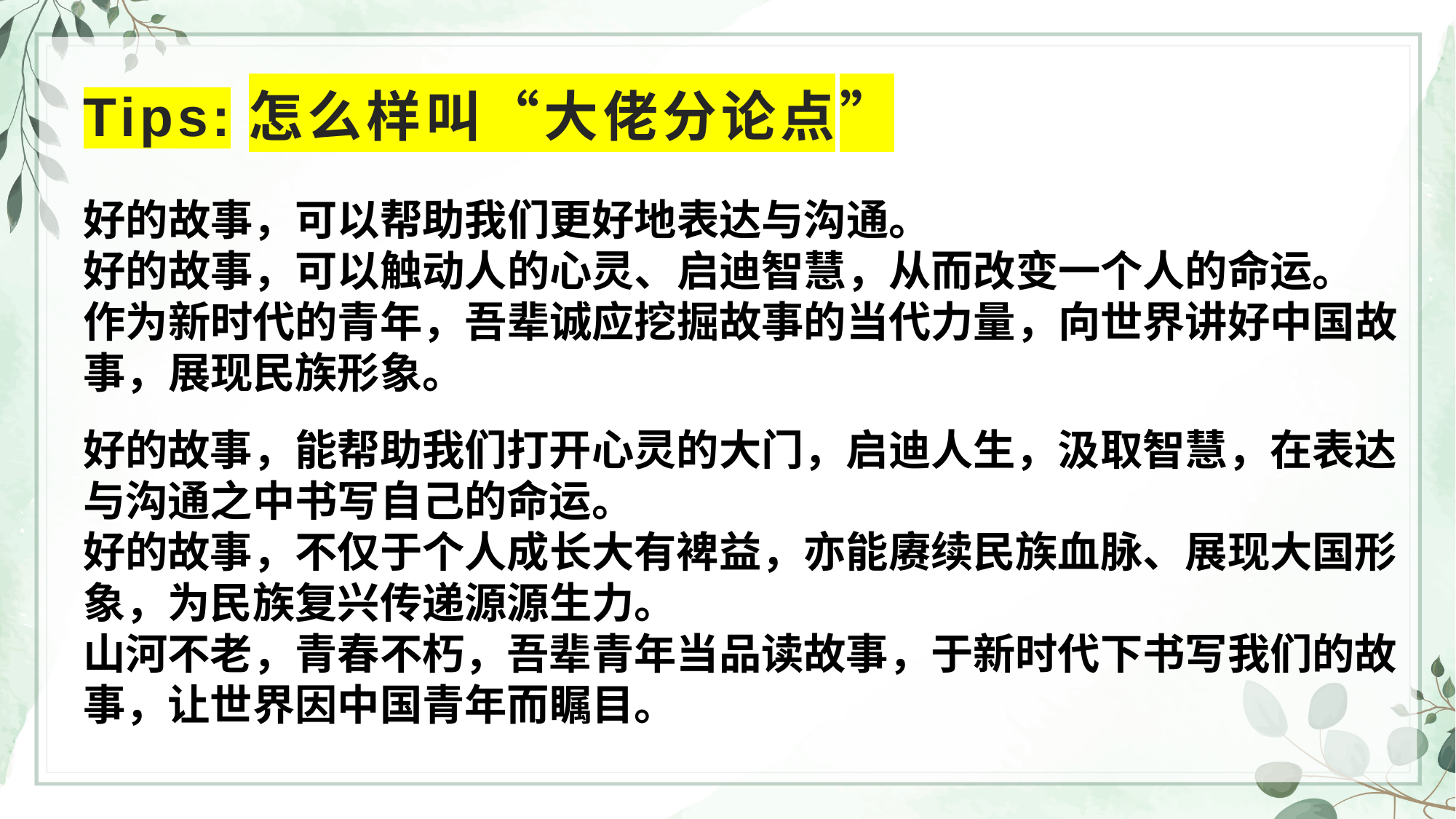

# Tips:怎么样叫“大佬分论点”
好的故事，可以帮助我们更好地表达与沟通。
好的故事，可以触动人的心灵、启迪智慧，从而改变一个人的命运。
作为新时代的青年，吾辈诚应挖掘故事的当代力量，向世界讲好中国故事，展现民族形象。
好的故事，能帮助我们打开心灵的大门，启迪人生，汲取智慧，在表达与沟通之中书写自己的命运。
好的故事，不仅于个人成长大有裨益，亦能赓续民族血脉、展现大国形象，为民族复兴传递源源生力。
山河不老，青春不朽，吾辈青年当品读故事，于新时代下书写我们的故事，让世界因中国青年而瞩目。